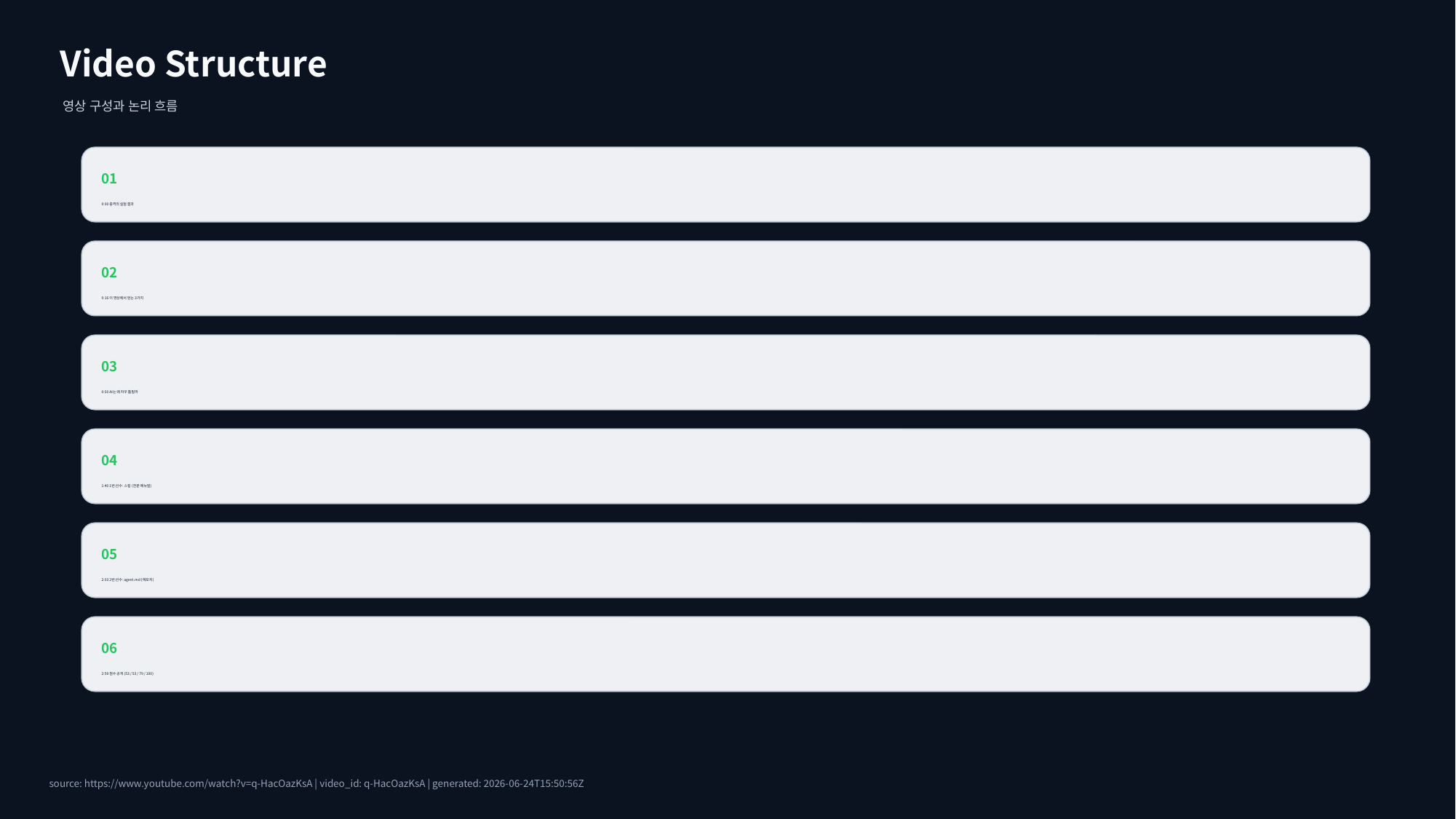

Video Structure
영상 구성과 논리 흐름

01
0:00 충격의 실험 결과

02
0:16 이 영상에서 얻는 3가지

03
0:50 AI는 왜 자꾸 틀릴까

04
1:40 1번 선수: 스킬 (전문 매뉴얼)

05
2:03 2번 선수: agent.md (메모지)

06
2:59 점수 공개 (53 / 53 / 79 / 100)
source: https://www.youtube.com/watch?v=q-HacOazKsA | video_id: q-HacOazKsA | generated: 2026-06-24T15:50:56Z